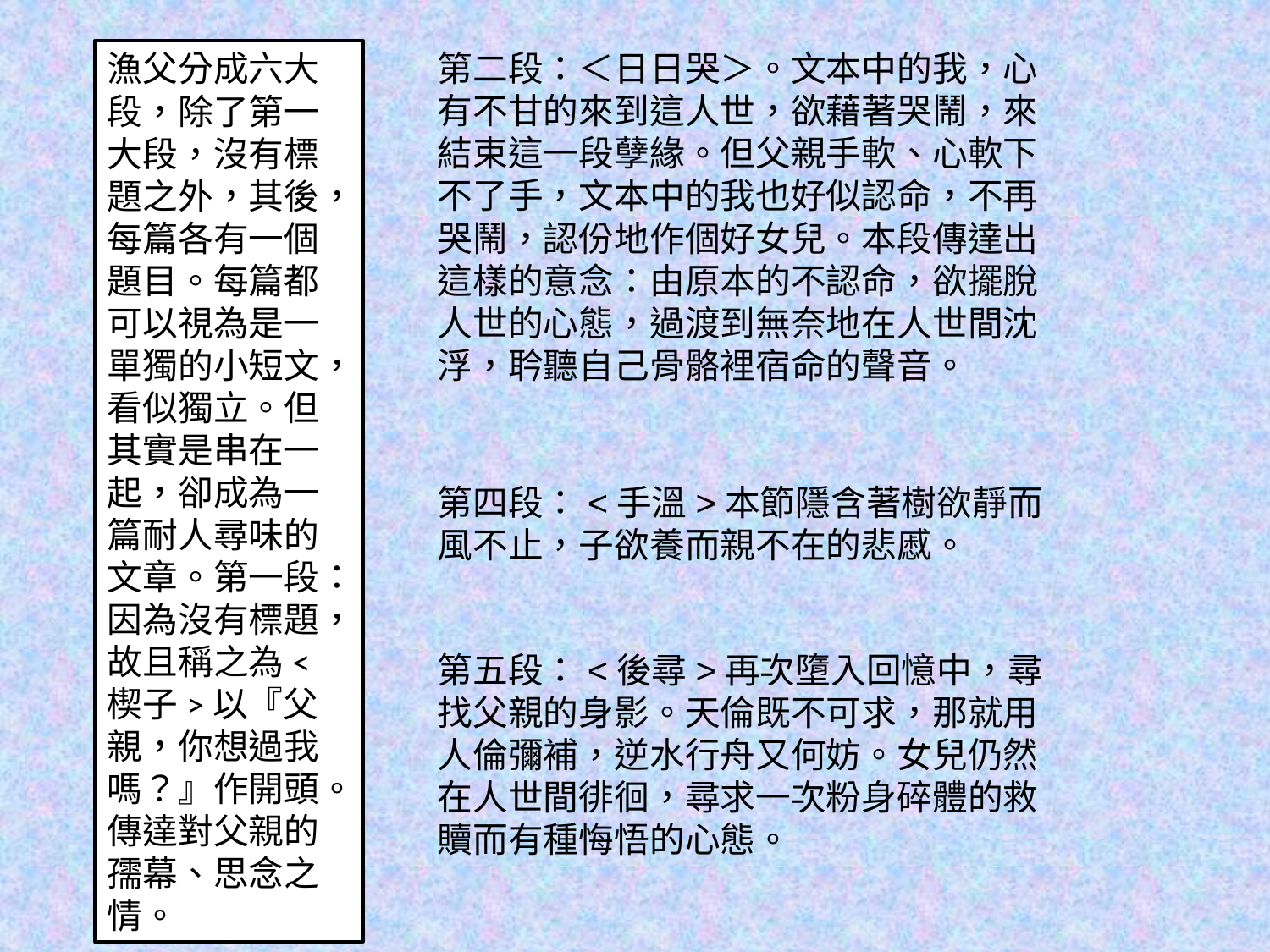

漁父分成六大段，除了第一大段，沒有標題之外，其後，每篇各有一個題目。每篇都可以視為是一單獨的小短文，看似獨立。但其實是串在一起，卻成為一篇耐人尋味的文章。第一段：因為沒有標題，故且稱之為<楔子>以『父親，你想過我嗎？』作開頭。傳達對父親的孺幕、思念之情。
第二段：＜日日哭＞。文本中的我，心有不甘的來到這人世，欲藉著哭鬧，來結束這一段孽緣。但父親手軟、心軟下不了手，文本中的我也好似認命，不再哭鬧，認份地作個好女兒。本段傳達出這樣的意念：由原本的不認命，欲擺脫人世的心態，過渡到無奈地在人世間沈浮，耹聽自己骨骼裡宿命的聲音。
第四段：<手溫>本節隱含著樹欲靜而風不止，子欲養而親不在的悲慼。
第五段：<後尋>再次墮入回憶中，尋找父親的身影。天倫既不可求，那就用人倫彌補，逆水行舟又何妨。女兒仍然在人世間徘徊，尋求一次粉身碎體的救贖而有種悔悟的心態。